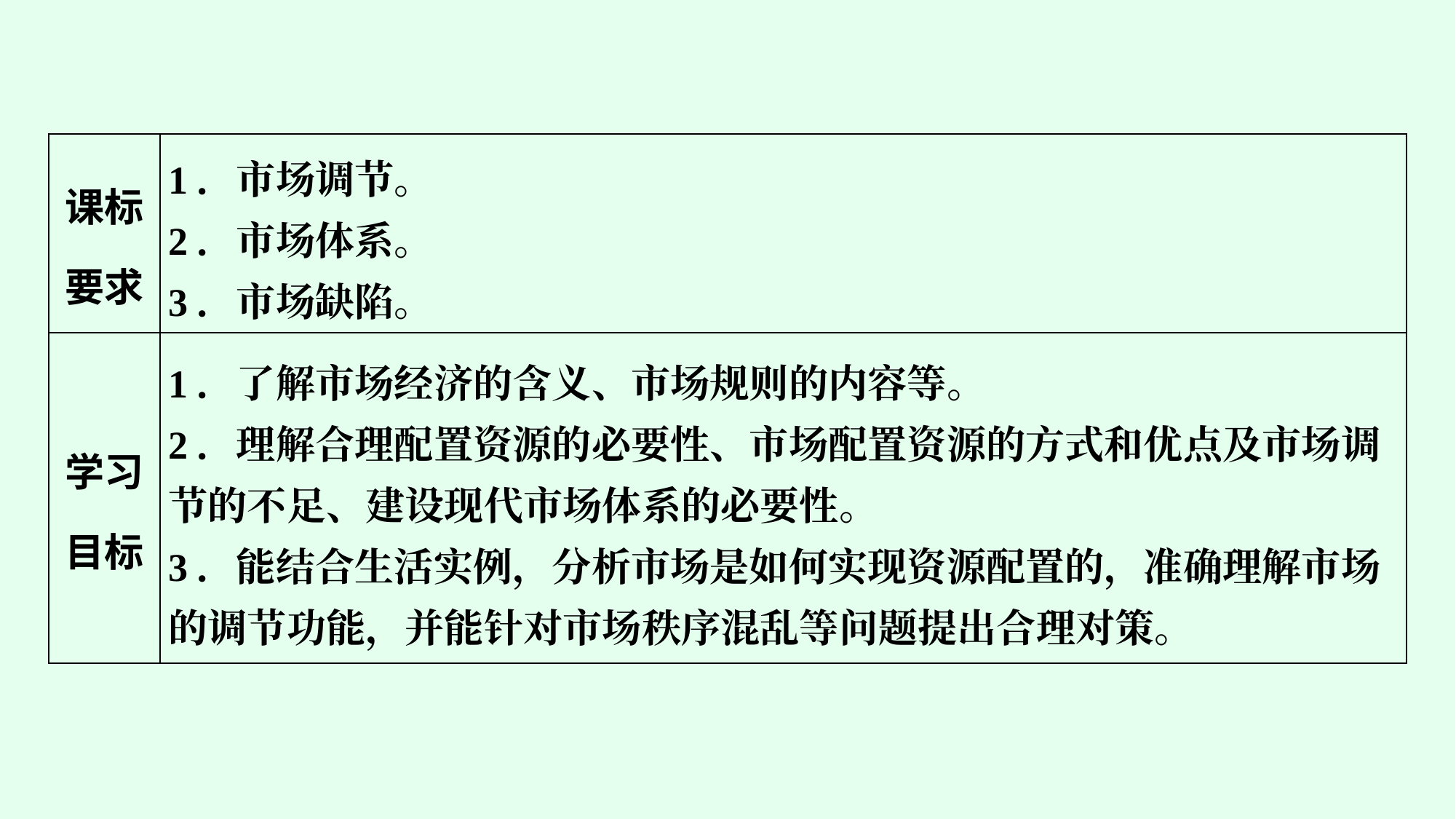

| 课标要求 | 1．市场调节。 2．市场体系。 3．市场缺陷。 |
| --- | --- |
| 学习目标 | 1．了解市场经济的含义、市场规则的内容等。 2．理解合理配置资源的必要性、市场配置资源的方式和优点及市场调节的不足、建设现代市场体系的必要性。 3．能结合生活实例，分析市场是如何实现资源配置的，准确理解市场的调节功能，并能针对市场秩序混乱等问题提出合理对策。 |